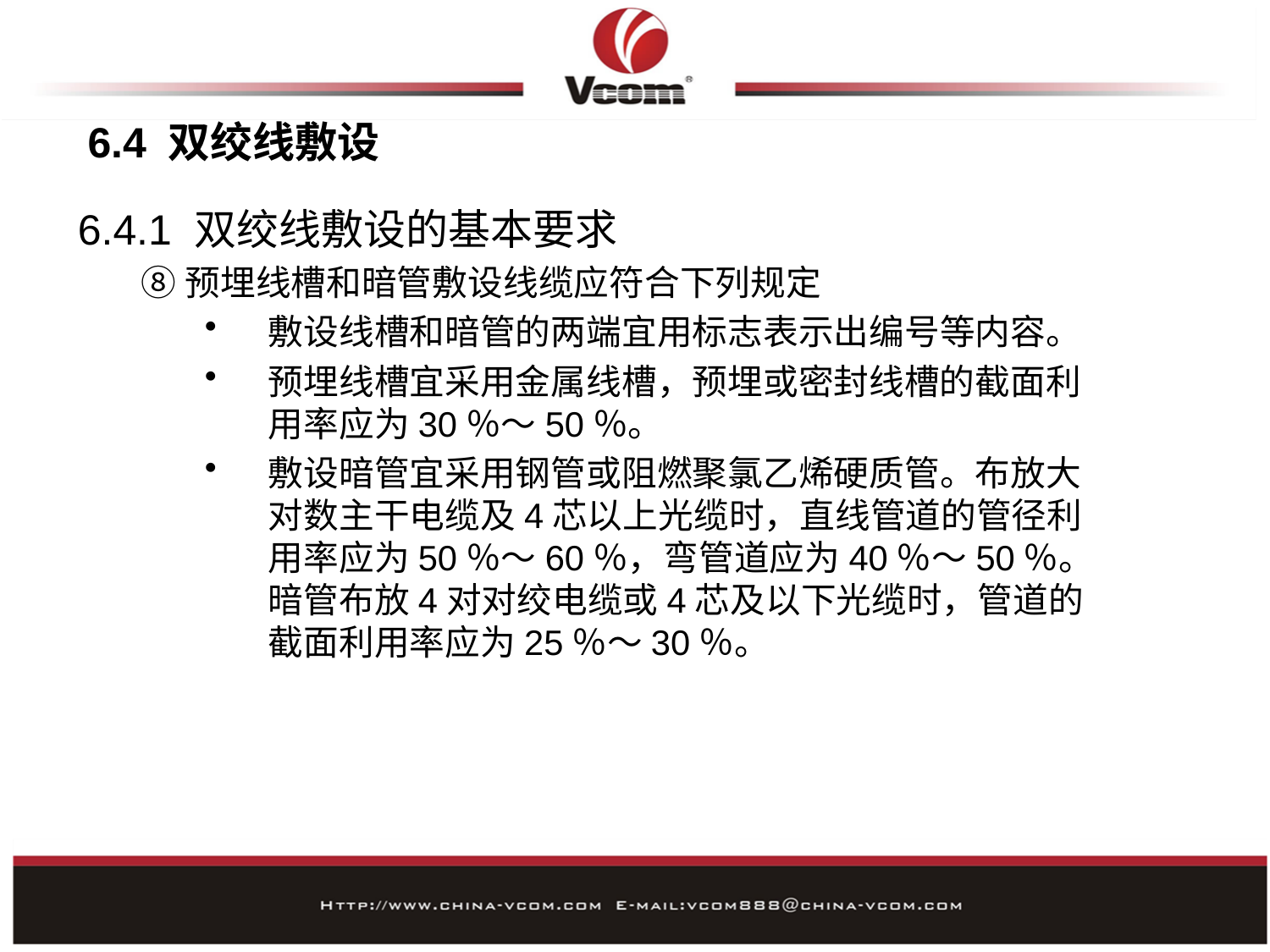

# 6.4 双绞线敷设
6.4.1 双绞线敷设的基本要求
⑧预埋线槽和暗管敷设线缆应符合下列规定
敷设线槽和暗管的两端宜用标志表示出编号等内容。
预埋线槽宜采用金属线槽，预埋或密封线槽的截面利用率应为30％～50％。
敷设暗管宜采用钢管或阻燃聚氯乙烯硬质管。布放大对数主干电缆及4芯以上光缆时，直线管道的管径利用率应为50％～60％，弯管道应为40％～50％。暗管布放4对对绞电缆或4芯及以下光缆时，管道的截面利用率应为25％～30％。